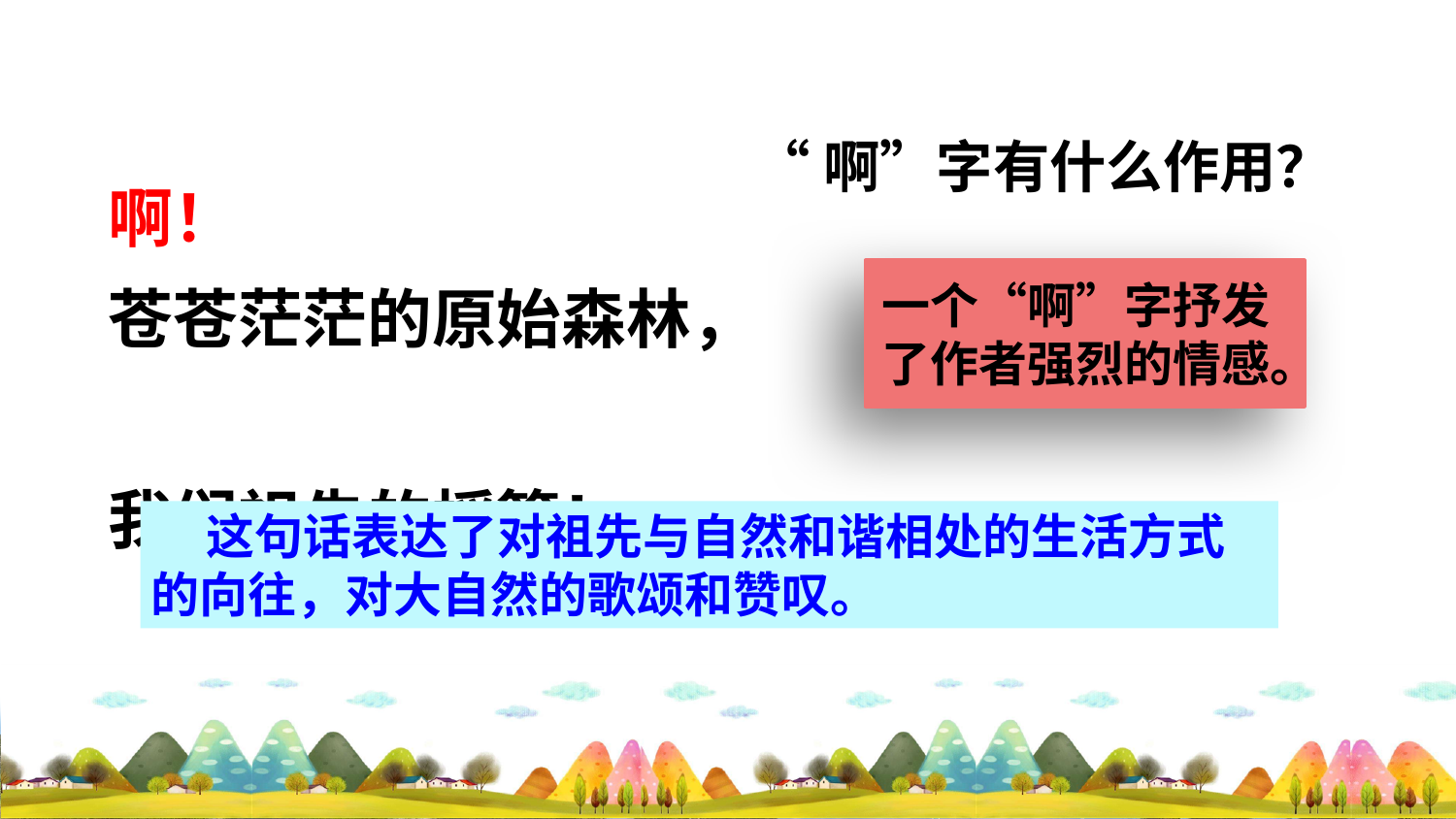

“啊”字有什么作用？
啊！
苍苍茫茫的原始森林，
我们祖先的摇篮！

一个“啊”字抒发了作者强烈的情感。
    这句话表达了对祖先与自然和谐相处的生活方式的向往，对大自然的歌颂和赞叹。